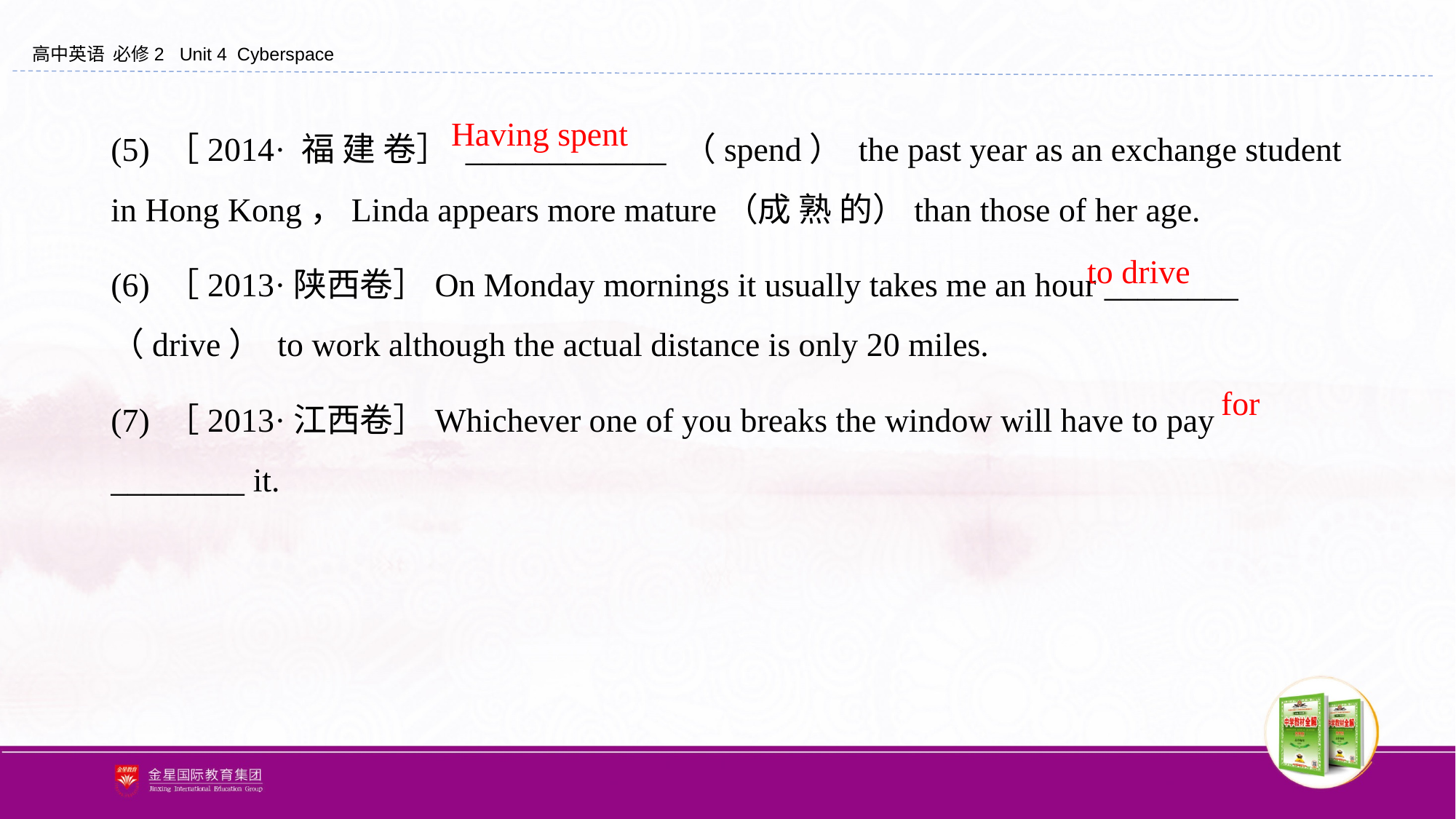

(5) ［2014· 福 建 卷］ ____________ （spend） the past year as an exchange student in Hong Kong，Linda appears more mature（成 熟 的）than those of her age.
(6) ［2013·陕西卷］On Monday mornings it usually takes me an hour ________ （drive） to work although the actual distance is only 20 miles.
(7) ［2013·江西卷］Whichever one of you breaks the window will have to pay ________ it.
Having spent
to drive
 for